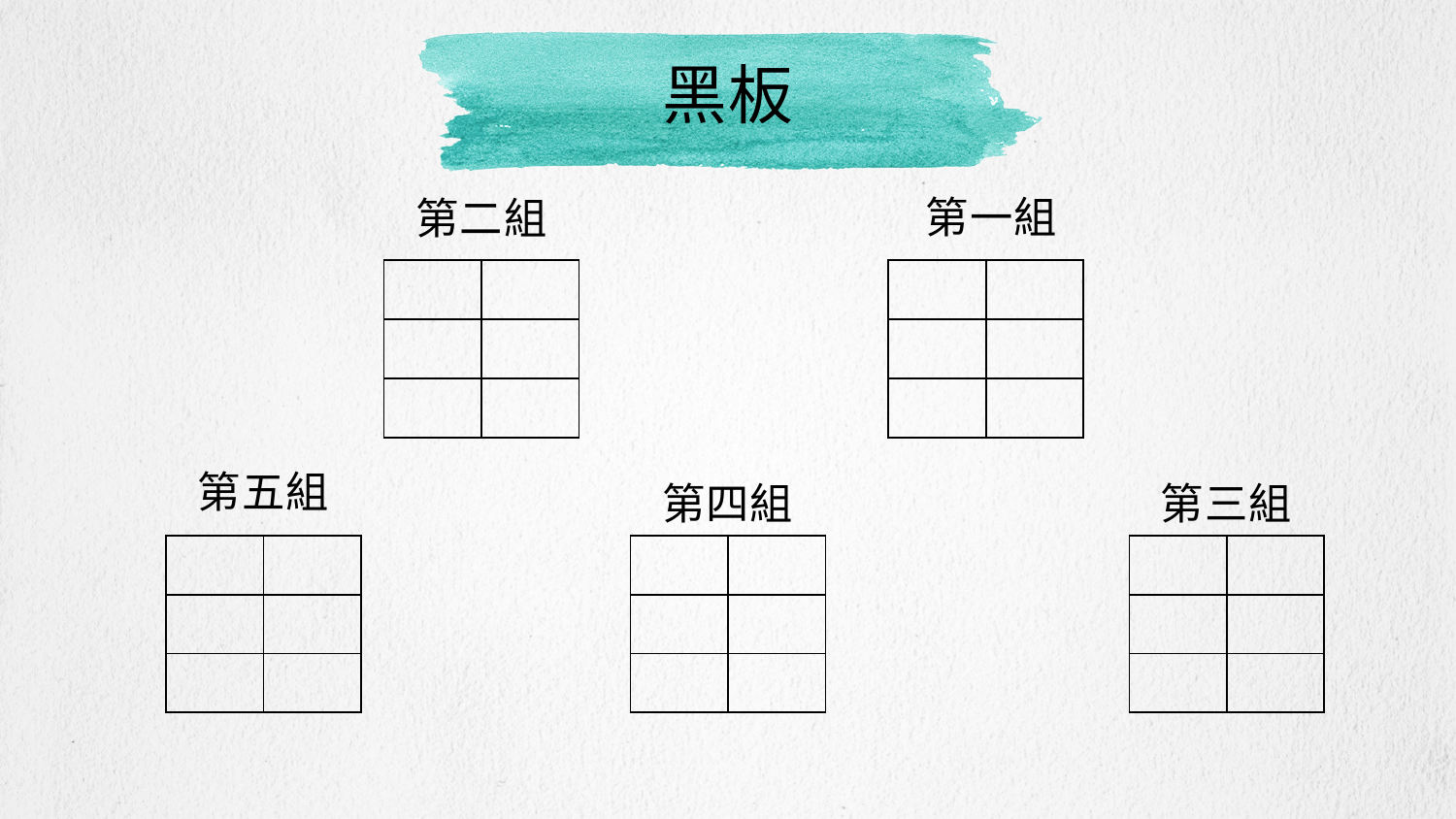

# 黑板
第一組
第二組
|  |  |
| --- | --- |
|  |  |
|  |  |
|  |  |
| --- | --- |
|  |  |
|  |  |
第五組
第四組
第三組
|  |  |
| --- | --- |
|  |  |
|  |  |
|  |  |
| --- | --- |
|  |  |
|  |  |
|  |  |
| --- | --- |
|  |  |
|  |  |